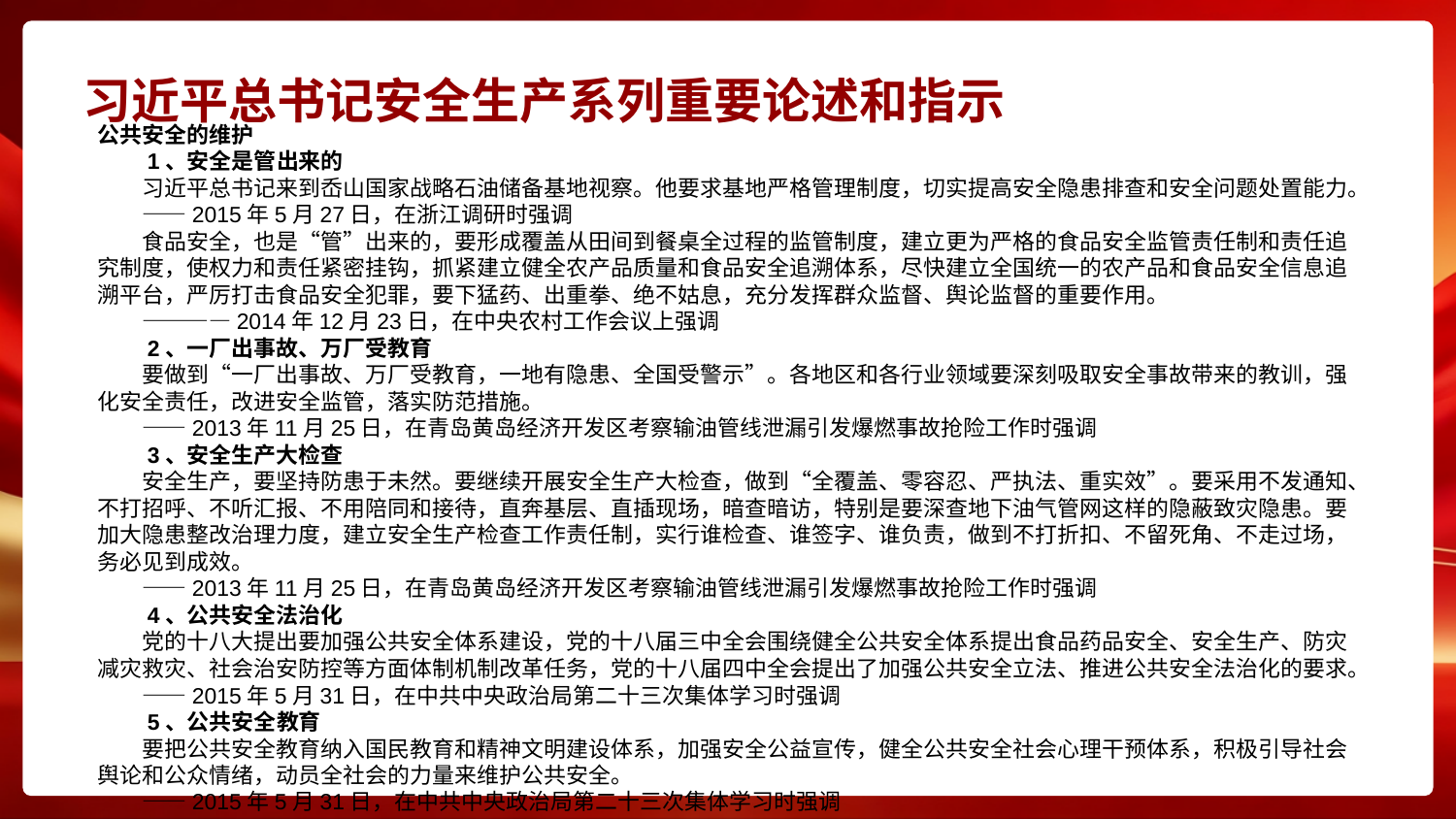

# 习近平总书记安全生产系列重要论述和指示
公共安全的维护
　　1、安全是管出来的
　　习近平总书记来到岙山国家战略石油储备基地视察。他要求基地严格管理制度，切实提高安全隐患排查和安全问题处置能力。
　　——2015年5月27日，在浙江调研时强调
　　食品安全，也是“管”出来的，要形成覆盖从田间到餐桌全过程的监管制度，建立更为严格的食品安全监管责任制和责任追究制度，使权力和责任紧密挂钩，抓紧建立健全农产品质量和食品安全追溯体系，尽快建立全国统一的农产品和食品安全信息追溯平台，严厉打击食品安全犯罪，要下猛药、出重拳、绝不姑息，充分发挥群众监督、舆论监督的重要作用。
　　————2014年12月23日，在中央农村工作会议上强调
　　2、一厂出事故、万厂受教育
　　要做到“一厂出事故、万厂受教育，一地有隐患、全国受警示”。各地区和各行业领域要深刻吸取安全事故带来的教训，强化安全责任，改进安全监管，落实防范措施。
　　——2013年11月25日，在青岛黄岛经济开发区考察输油管线泄漏引发爆燃事故抢险工作时强调
　　3、安全生产大检查
　　安全生产，要坚持防患于未然。要继续开展安全生产大检查，做到“全覆盖、零容忍、严执法、重实效”。要采用不发通知、不打招呼、不听汇报、不用陪同和接待，直奔基层、直插现场，暗查暗访，特别是要深查地下油气管网这样的隐蔽致灾隐患。要加大隐患整改治理力度，建立安全生产检查工作责任制，实行谁检查、谁签字、谁负责，做到不打折扣、不留死角、不走过场，务必见到成效。
　　——2013年11月25日，在青岛黄岛经济开发区考察输油管线泄漏引发爆燃事故抢险工作时强调
　　4、公共安全法治化
　　党的十八大提出要加强公共安全体系建设，党的十八届三中全会围绕健全公共安全体系提出食品药品安全、安全生产、防灾减灾救灾、社会治安防控等方面体制机制改革任务，党的十八届四中全会提出了加强公共安全立法、推进公共安全法治化的要求。
　　——2015年5月31日，在中共中央政治局第二十三次集体学习时强调
　　5、公共安全教育
　　要把公共安全教育纳入国民教育和精神文明建设体系，加强安全公益宣传，健全公共安全社会心理干预体系，积极引导社会舆论和公众情绪，动员全社会的力量来维护公共安全。
　　——2015年5月31日，在中共中央政治局第二十三次集体学习时强调